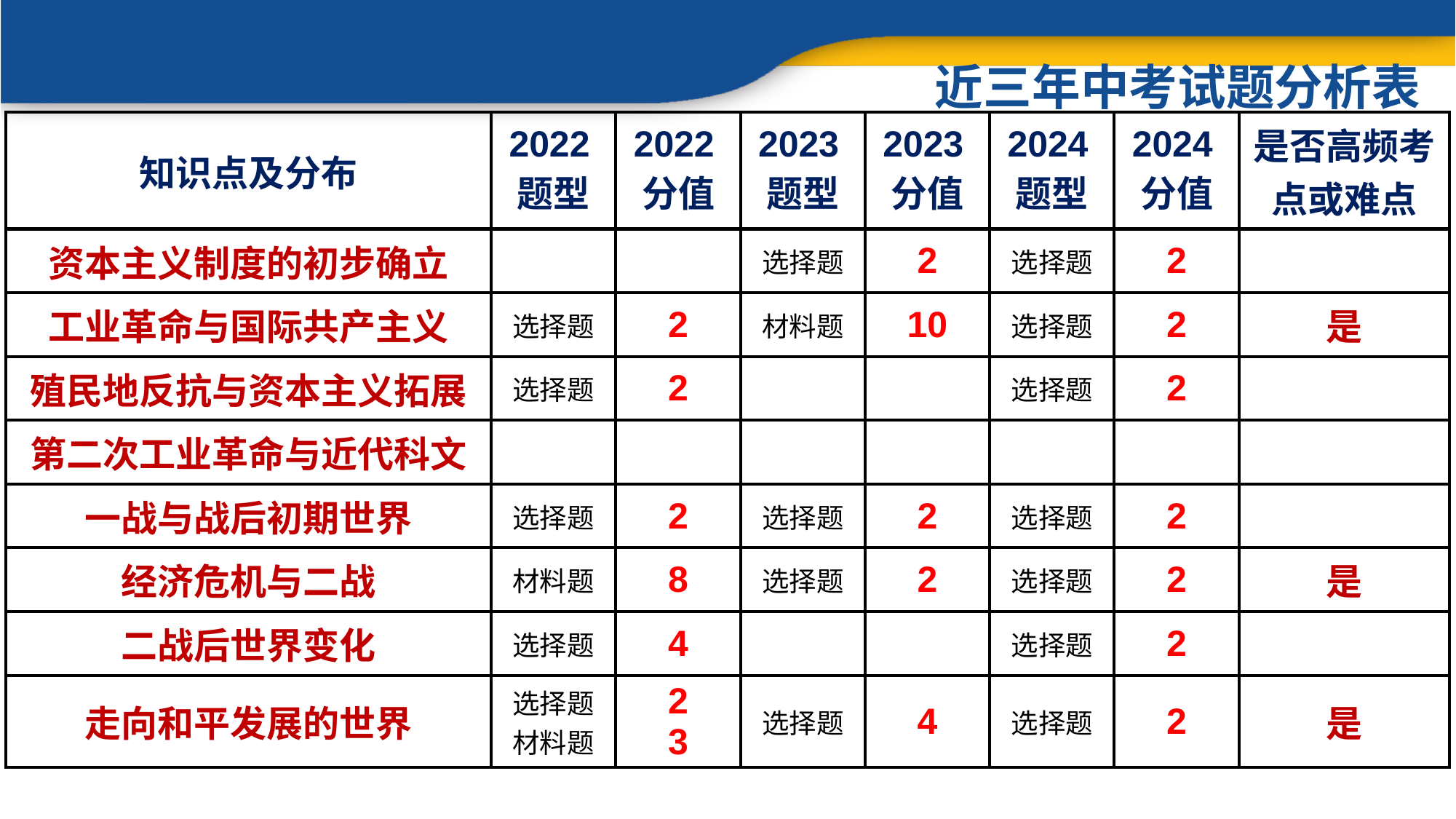

近三年中考试题分析表
| 知识点及分布 | 2022题型 | 2022分值 | 2023题型 | 2023分值 | 2024题型 | 2024分值 | 是否高频考点或难点 |
| --- | --- | --- | --- | --- | --- | --- | --- |
| 资本主义制度的初步确立 |  |  | 选择题 | 2 | 选择题 | 2 |  |
| 工业革命与国际共产主义 | 选择题 | 2 | 材料题 | 10 | 选择题 | 2 | 是 |
| 殖民地反抗与资本主义拓展 | 选择题 | 2 |  |  | 选择题 | 2 |  |
| 第二次工业革命与近代科文 |  |  |  |  |  |  |  |
| 一战与战后初期世界 | 选择题 | 2 | 选择题 | 2 | 选择题 | 2 |  |
| 经济危机与二战 | 材料题 | 8 | 选择题 | 2 | 选择题 | 2 | 是 |
| 二战后世界变化 | 选择题 | 4 |  |  | 选择题 | 2 |  |
| 走向和平发展的世界 | 选择题 材料题 | 2 3 | 选择题 | 4 | 选择题 | 2 | 是 |